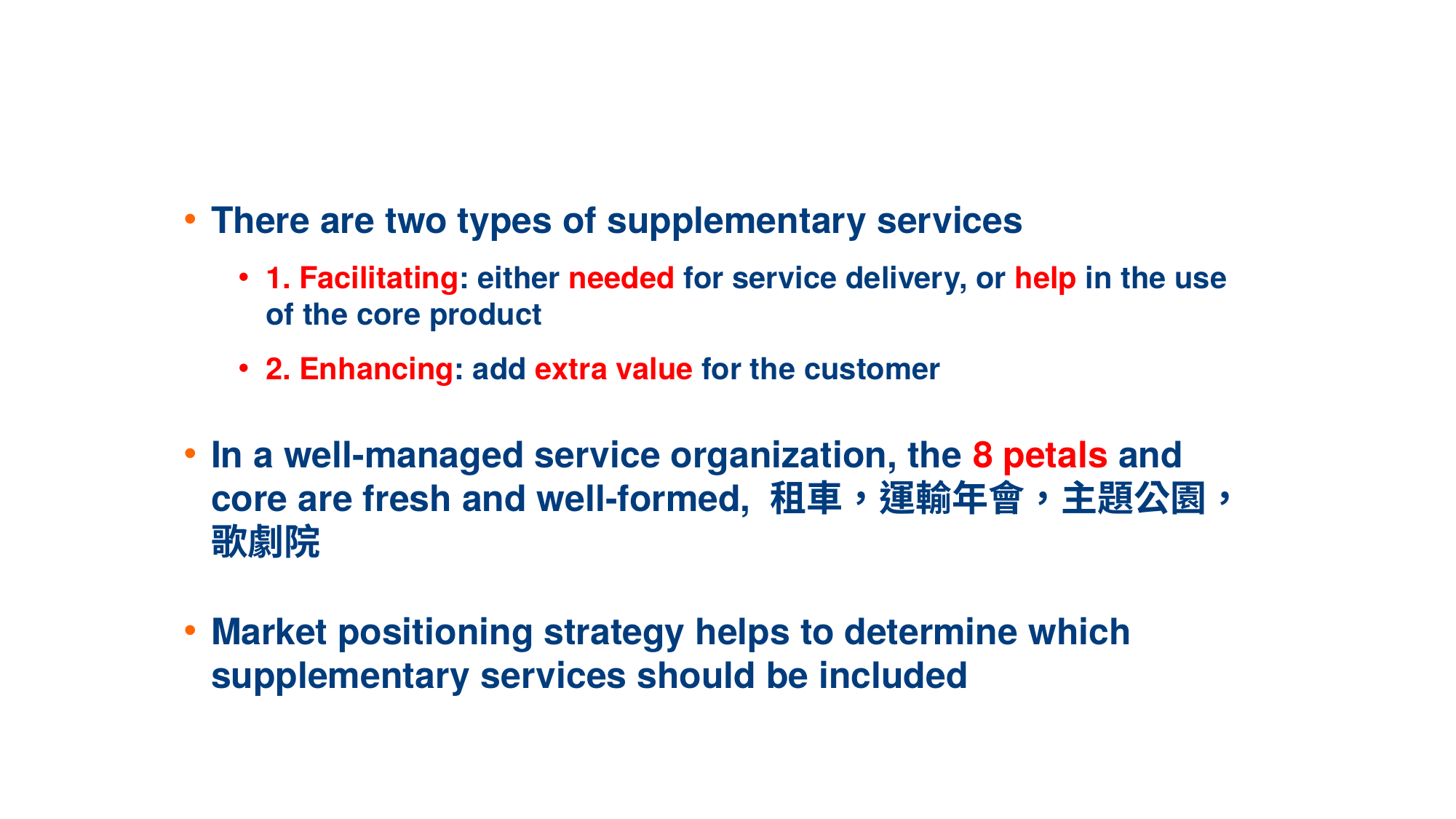

# The Flower of Service
There are two types of supplementary services
1. Facilitating: either needed for service delivery, or help in the use of the core product
2. Enhancing: add extra value for the customer
In a well-managed service organization, the 8 petals and core are fresh and well-formed, 租車，運輸年會，主題公園，歌劇院
Market positioning strategy helps to determine which supplementary services should be included